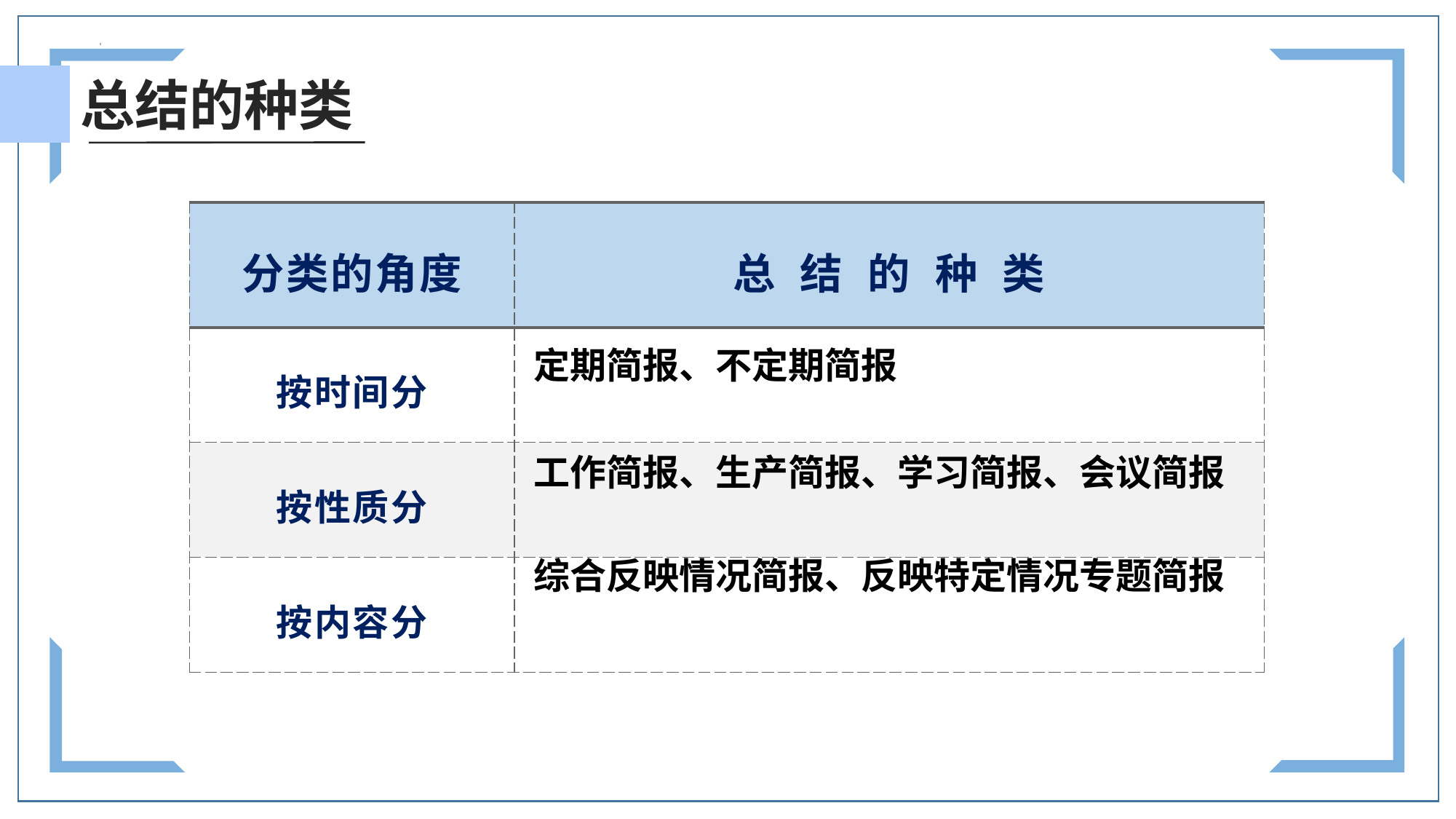

总结的种类
| 分类的角度 | 总 结 的 种 类 |
| --- | --- |
| 按时间分 |  |
| 按性质分 |  |
| 按内容分 |  |
定期简报、不定期简报
工作简报、生产简报、学习简报、会议简报
综合反映情况简报、反映特定情况专题简报